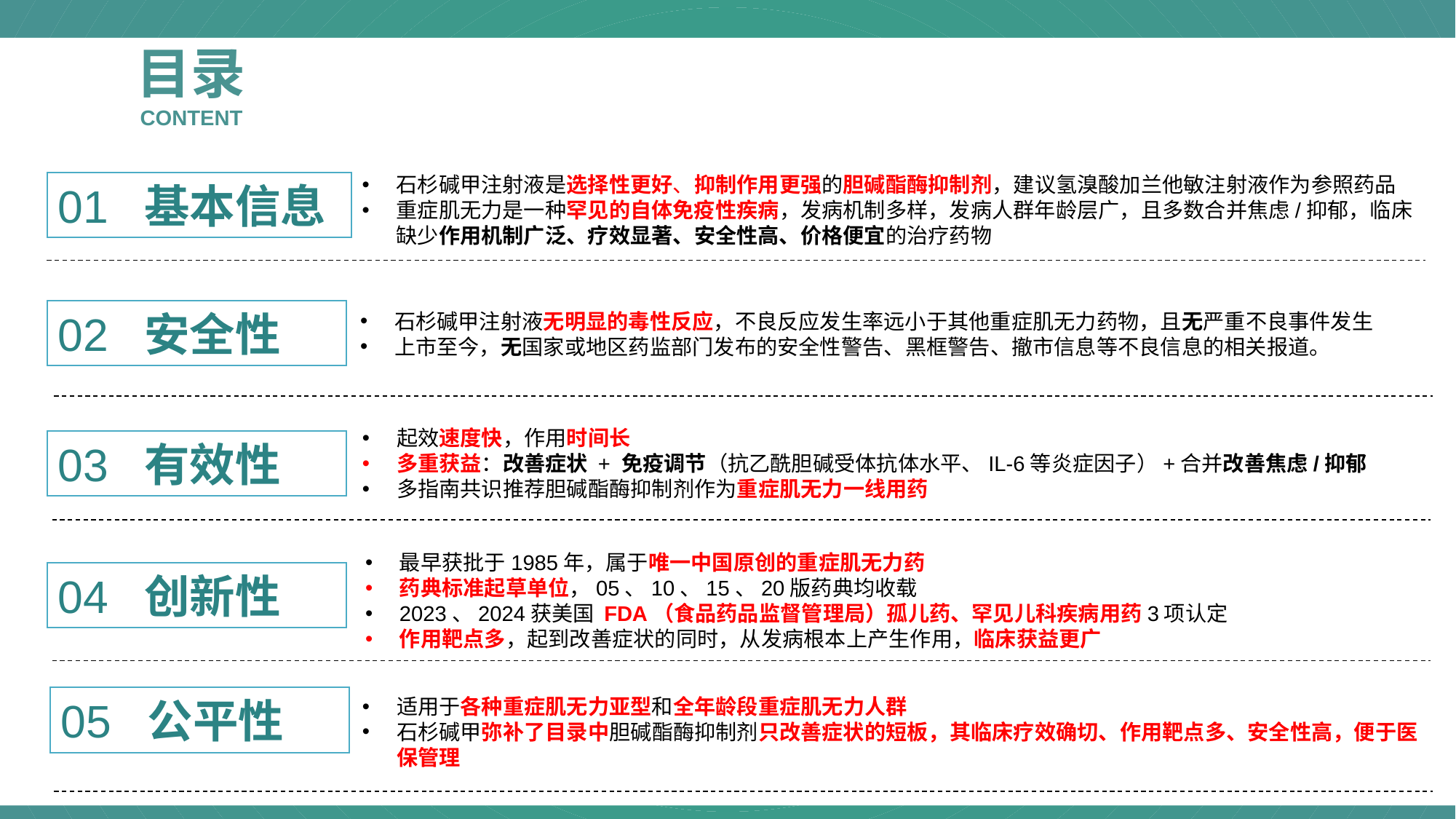

目录
CONTENT

石杉碱甲注射液是选择性更好、抑制作用更强的胆碱酯酶抑制剂，建议氢溴酸加兰他敏注射液作为参照药品
重症肌无力是一种罕见的自体免疫性疾病，发病机制多样，发病人群年龄层广，且多数合并焦虑/抑郁，临床缺少作用机制广泛、疗效显著、安全性高、价格便宜的治疗药物
01  基本信息
02  安全性
石杉碱甲注射液无明显的毒性反应，不良反应发生率远小于其他重症肌无力药物，且无严重不良事件发生
上市至今，无国家或地区药监部门发布的安全性警告、黑框警告、撤市信息等不良信息的相关报道。
起效速度快，作用时间长
多重获益：改善症状 + 免疫调节（抗乙酰胆碱受体抗体水平、IL-6等炎症因子）+合并改善焦虑/抑郁
多指南共识推荐胆碱酯酶抑制剂作为重症肌无力一线用药
03  有效性
最早获批于1985年，属于唯一中国原创的重症肌无力药
药典标准起草单位，05、10、15、20版药典均收载
2023、2024获美国 FDA（食品药品监督管理局）孤儿药、罕见儿科疾病用药3项认定
作用靶点多，起到改善症状的同时，从发病根本上产生作用，临床获益更广
04  创新性
05  公平性
适用于各种重症肌无力亚型和全年龄段重症肌无力人群
石杉碱甲弥补了目录中胆碱酯酶抑制剂只改善症状的短板，其临床疗效确切、作用靶点多、安全性高，便于医保管理